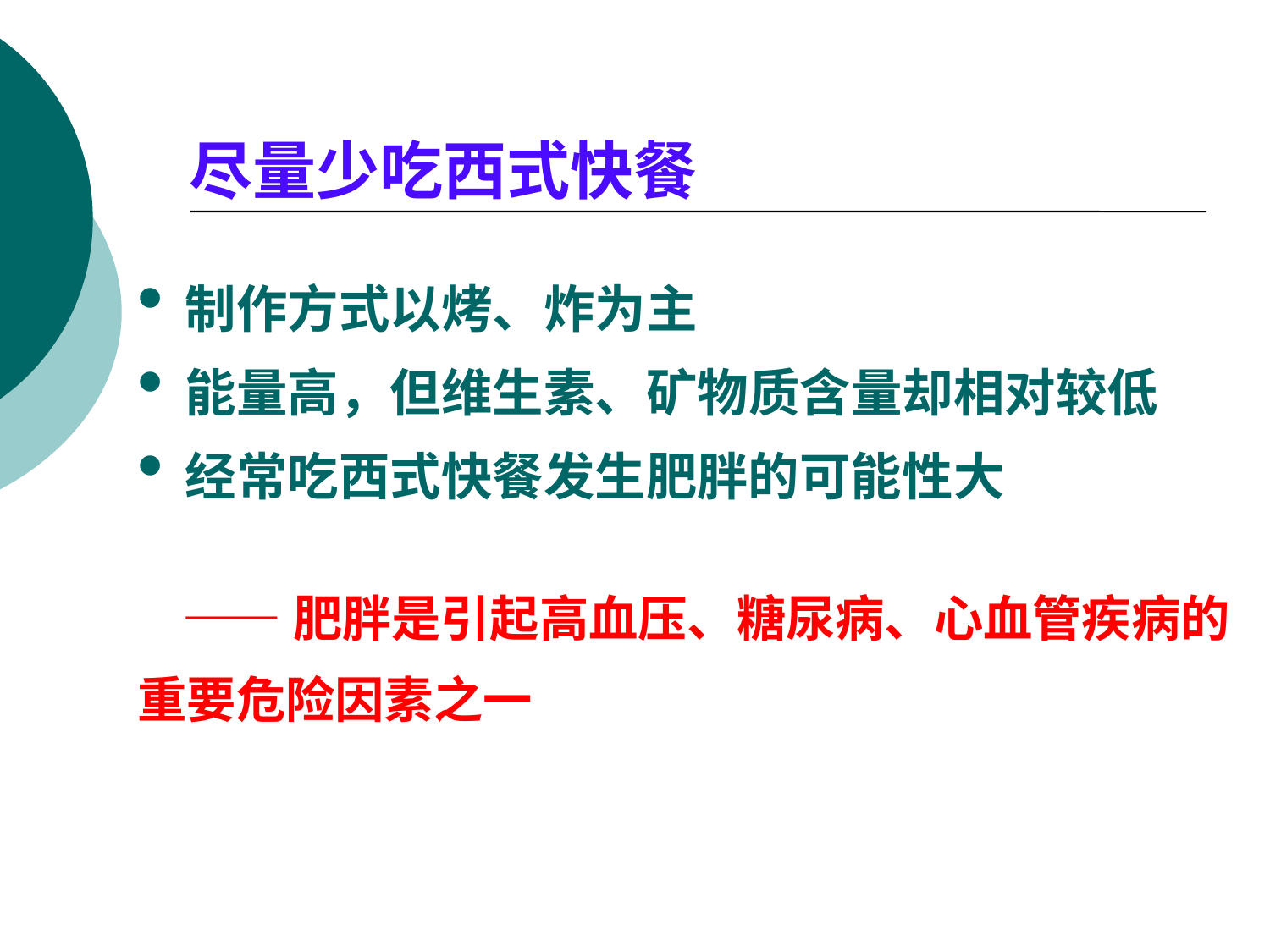

# 尽量少吃西式快餐
制作方式以烤、炸为主
能量高，但维生素、矿物质含量却相对较低
经常吃西式快餐发生肥胖的可能性大

    ——肥胖是引起高血压、糖尿病、心血管疾病的
重要危险因素之一